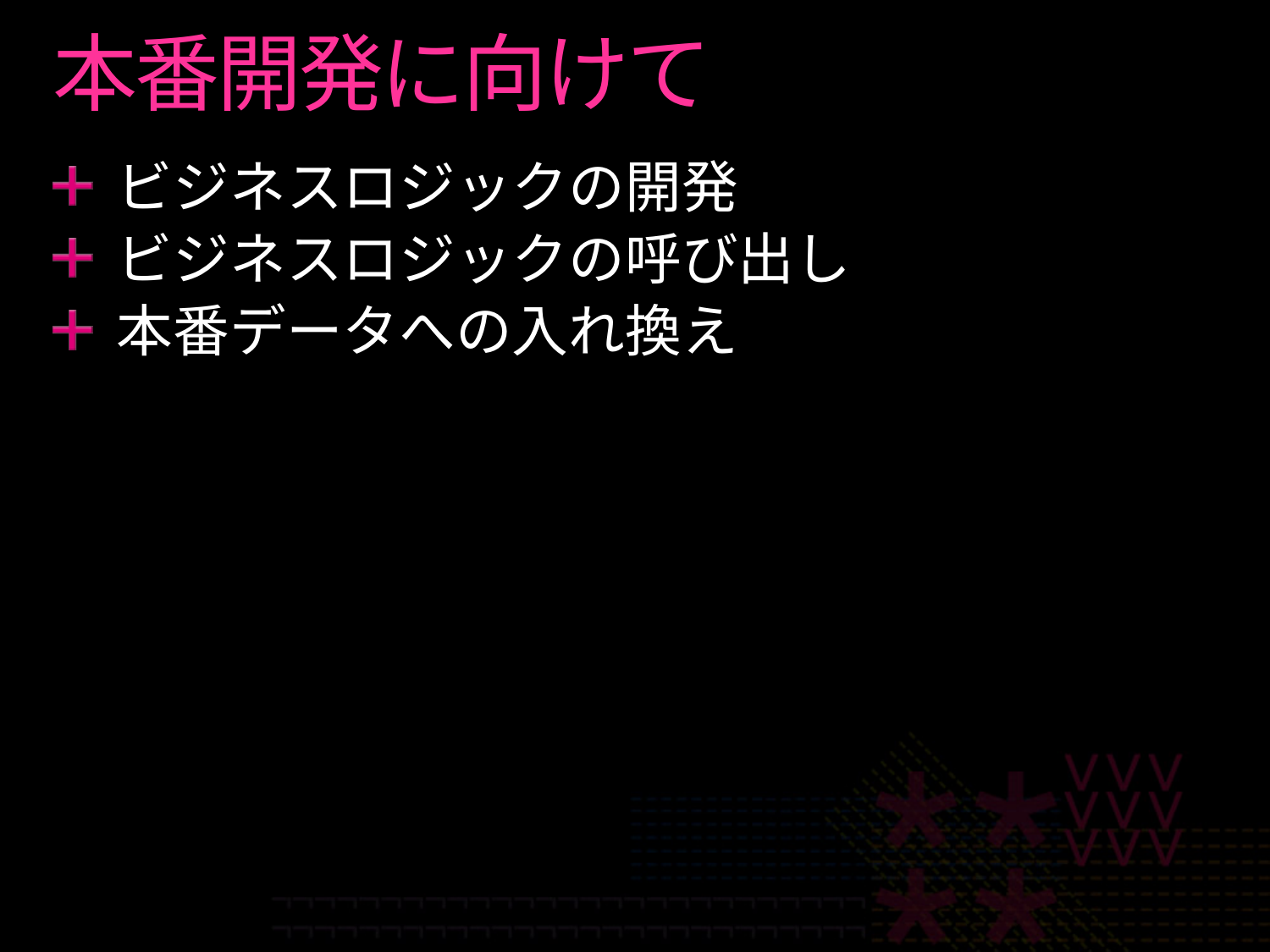

# 本番開発に向けて
ビジネスロジックの開発
ビジネスロジックの呼び出し
本番データへの入れ換え